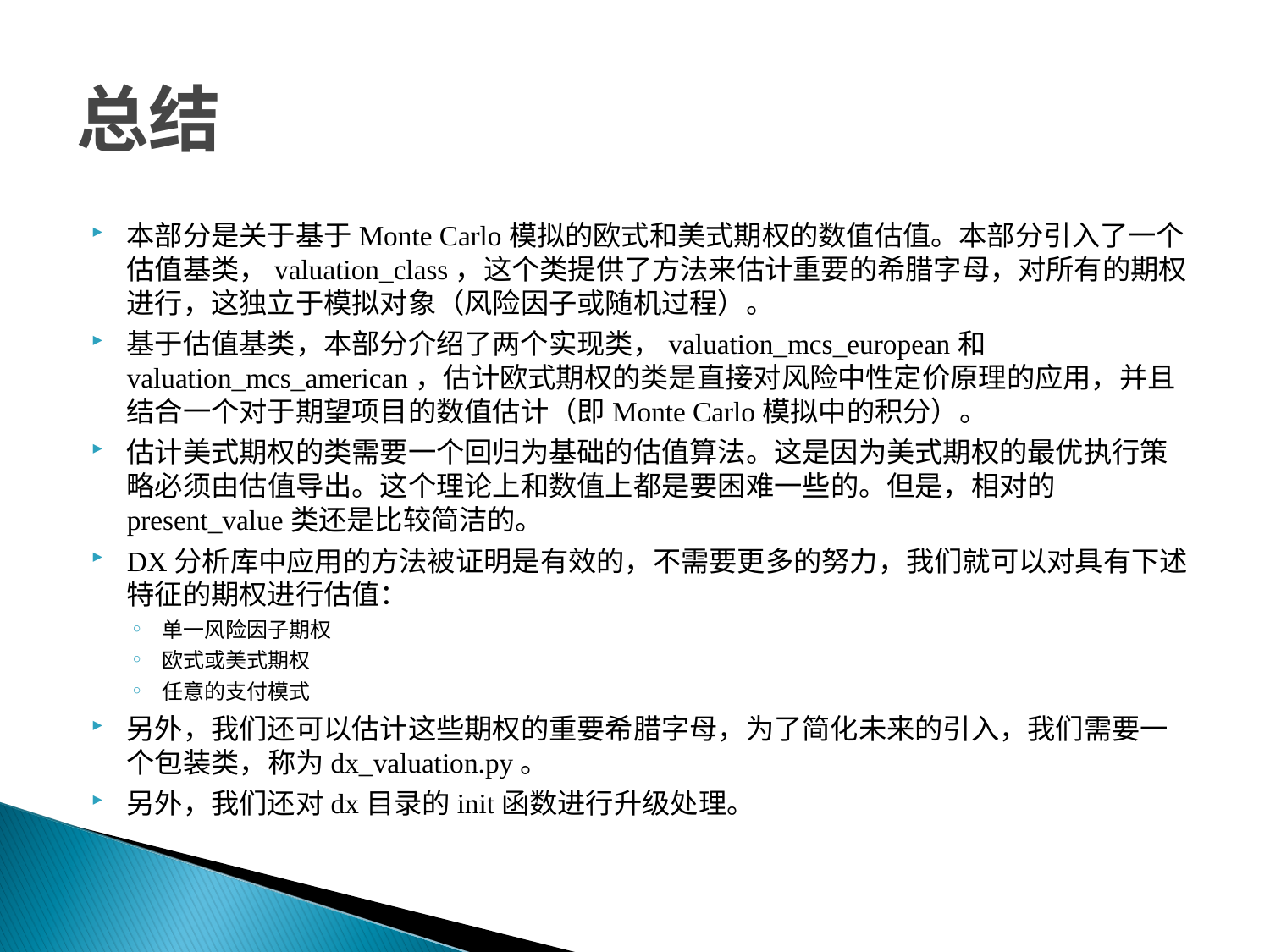

# 总结
本部分是关于基于Monte Carlo模拟的欧式和美式期权的数值估值。本部分引入了一个估值基类，valuation_class，这个类提供了方法来估计重要的希腊字母，对所有的期权进行，这独立于模拟对象（风险因子或随机过程）。
基于估值基类，本部分介绍了两个实现类，valuation_mcs_european和valuation_mcs_american，估计欧式期权的类是直接对风险中性定价原理的应用，并且结合一个对于期望项目的数值估计（即Monte Carlo模拟中的积分）。
估计美式期权的类需要一个回归为基础的估值算法。这是因为美式期权的最优执行策略必须由估值导出。这个理论上和数值上都是要困难一些的。但是，相对的present_value类还是比较简洁的。
DX分析库中应用的方法被证明是有效的，不需要更多的努力，我们就可以对具有下述特征的期权进行估值：
单一风险因子期权
欧式或美式期权
任意的支付模式
另外，我们还可以估计这些期权的重要希腊字母，为了简化未来的引入，我们需要一个包装类，称为dx_valuation.py。
另外，我们还对dx目录的init函数进行升级处理。